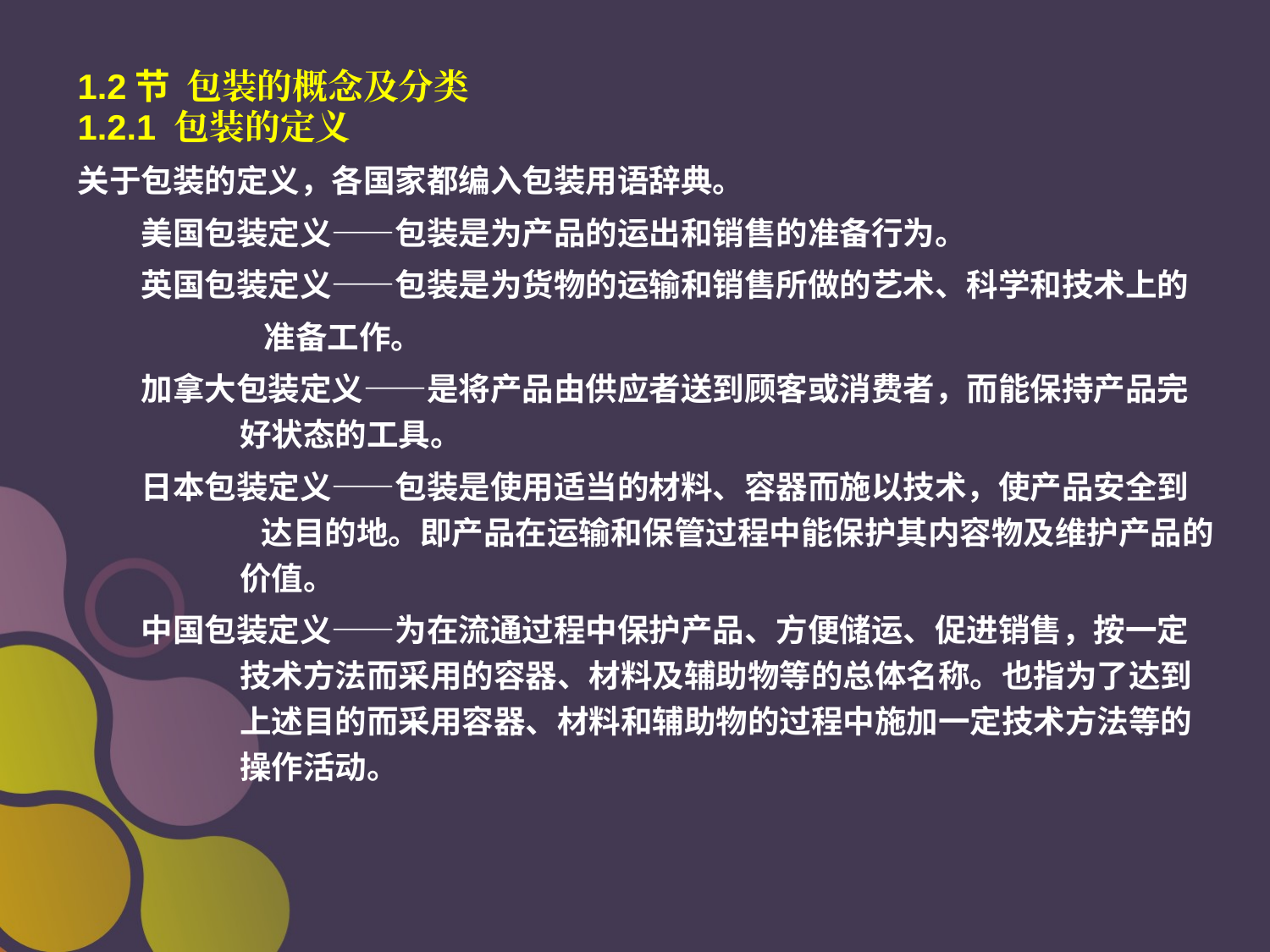

1.2节  包装的概念及分类
1.2.1 包装的定义
关于包装的定义，各国家都编入包装用语辞典。
美国包装定义——包装是为产品的运出和销售的准备行为。
英国包装定义——包装是为货物的运输和销售所做的艺术、科学和技术上的
                准备工作。
加拿大包装定义——是将产品由供应者送到顾客或消费者，而能保持产品完   好状态的工具。
日本包装定义——包装是使用适当的材料、容器而施以技术，使产品安全到       达目的地。即产品在运输和保管过程中能保护其内容物及维护产品的价值。
中国包装定义——为在流通过程中保护产品、方便储运、促进销售，按一定 技术方法而采用的容器、材料及辅助物等的总体名称。也指为了达到上述目的而采用容器、材料和辅助物的过程中施加一定技术方法等的操作活动。